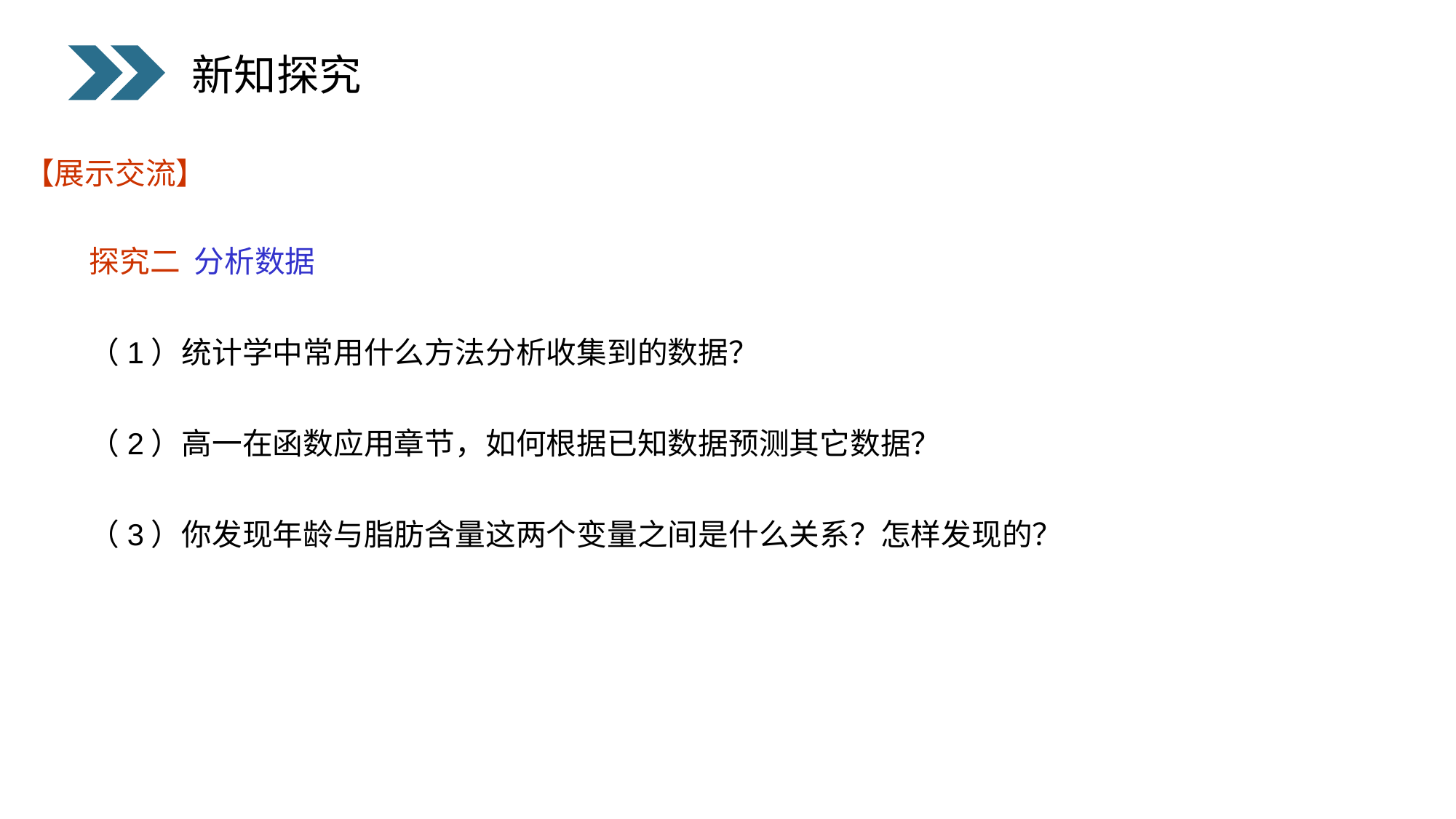

新知探究
【展示交流】
探究二  分析数据
（1）统计学中常用什么方法分析收集到的数据？
（2）高一在函数应用章节，如何根据已知数据预测其它数据？
（3）你发现年龄与脂肪含量这两个变量之间是什么关系？怎样发现的？